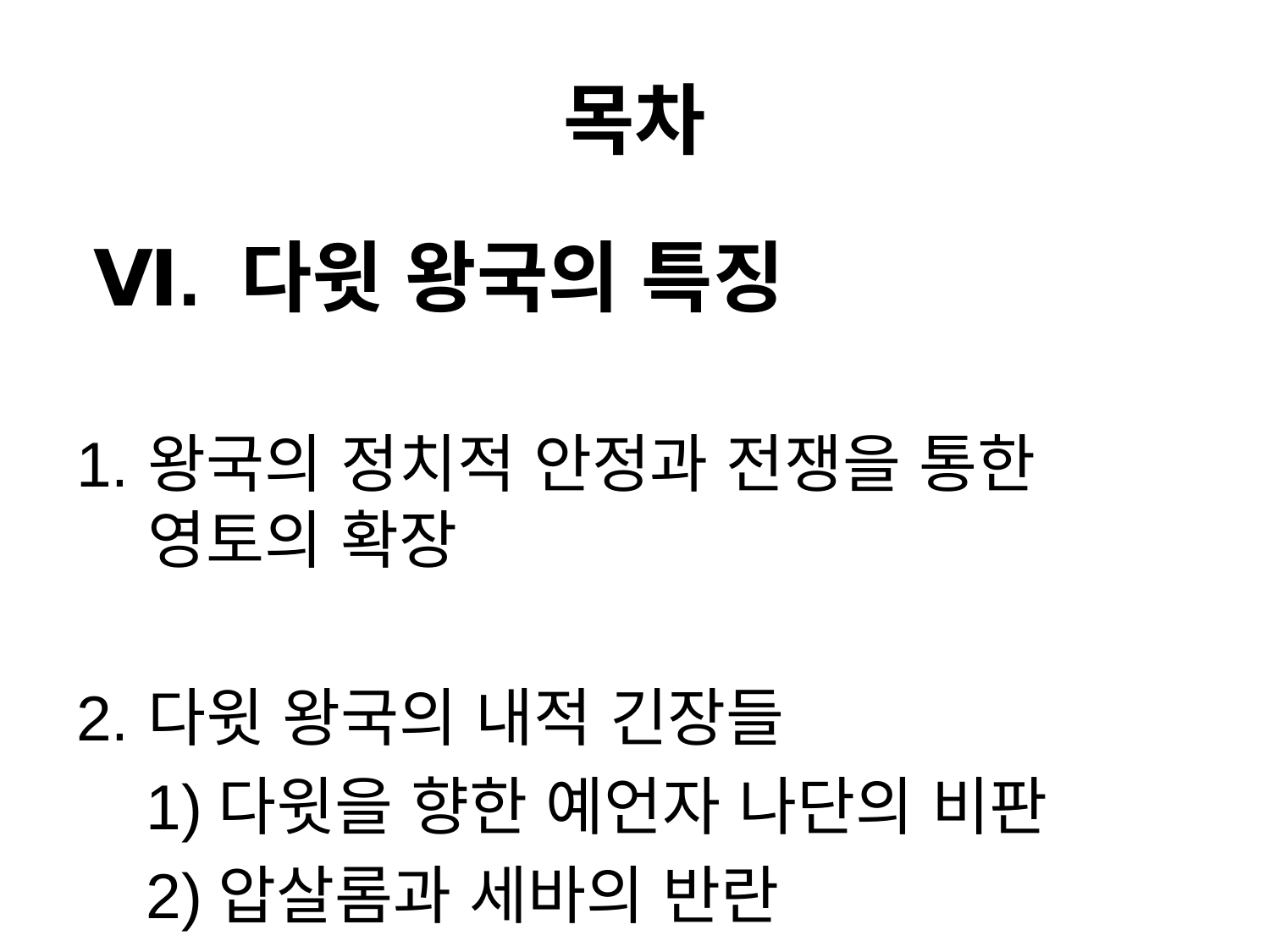

# 목차
 Ⅵ. 다윗 왕국의 특징

왕국의 정치적 안정과 전쟁을 통한 영토의 확장

다윗 왕국의 내적 긴장들
    1)다윗을 향한 예언자 나단의 비판
    2)압살롬과 세바의 반란